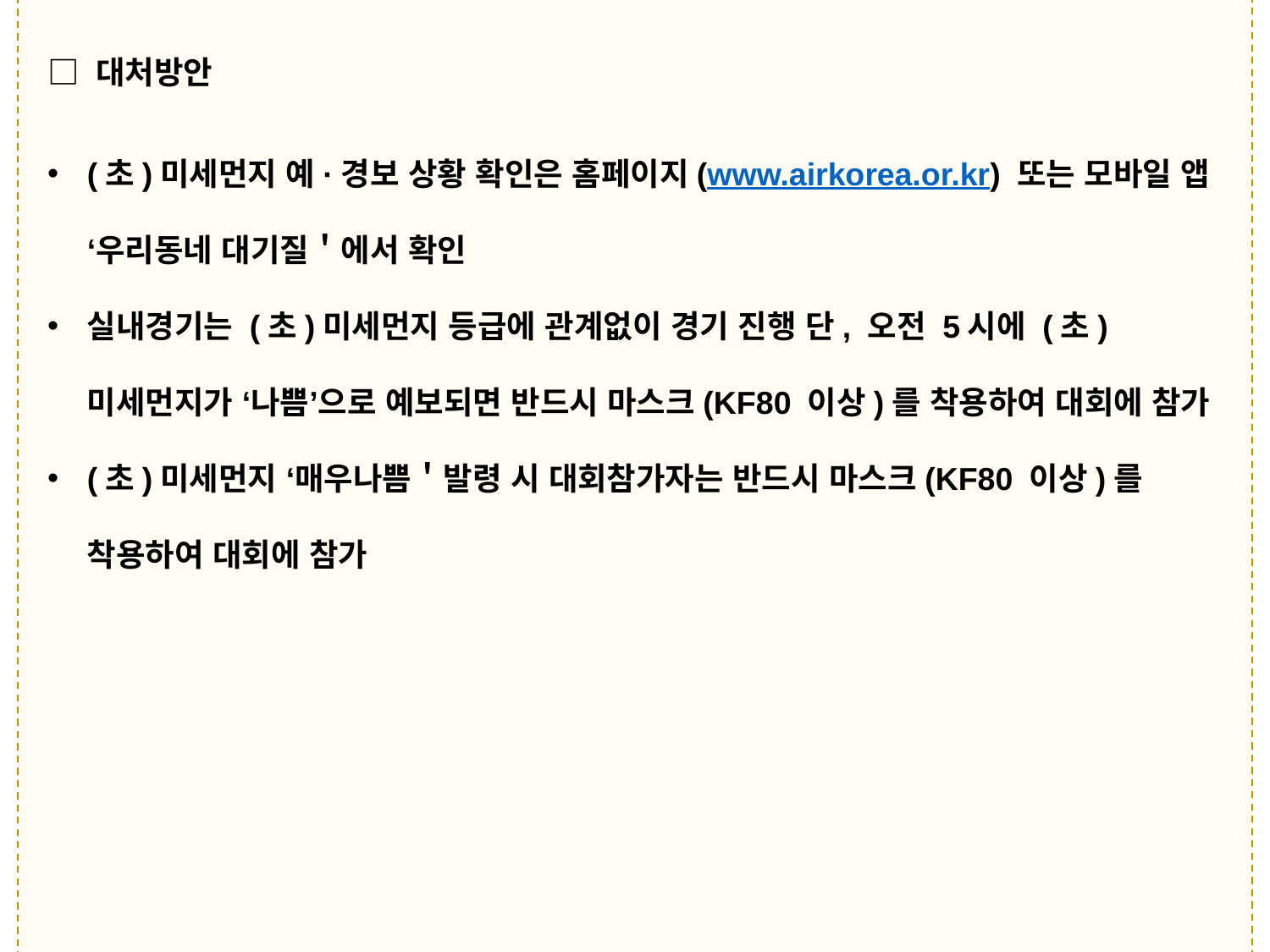

□ 대처방안

(초)미세먼지 예·경보 상황 확인은 홈페이지(www.airkorea.or.kr) 또는 모바일 앱 ‘우리동네 대기질＇에서 확인
실내경기는 (초)미세먼지 등급에 관계없이 경기 진행 단, 오전 5시에 (초)미세먼지가 ‘나쁨’으로 예보되면 반드시 마스크(KF80 이상)를 착용하여 대회에 참가
(초)미세먼지 ‘매우나쁨＇발령 시 대회참가자는 반드시 마스크(KF80 이상)를 착용하여 대회에 참가